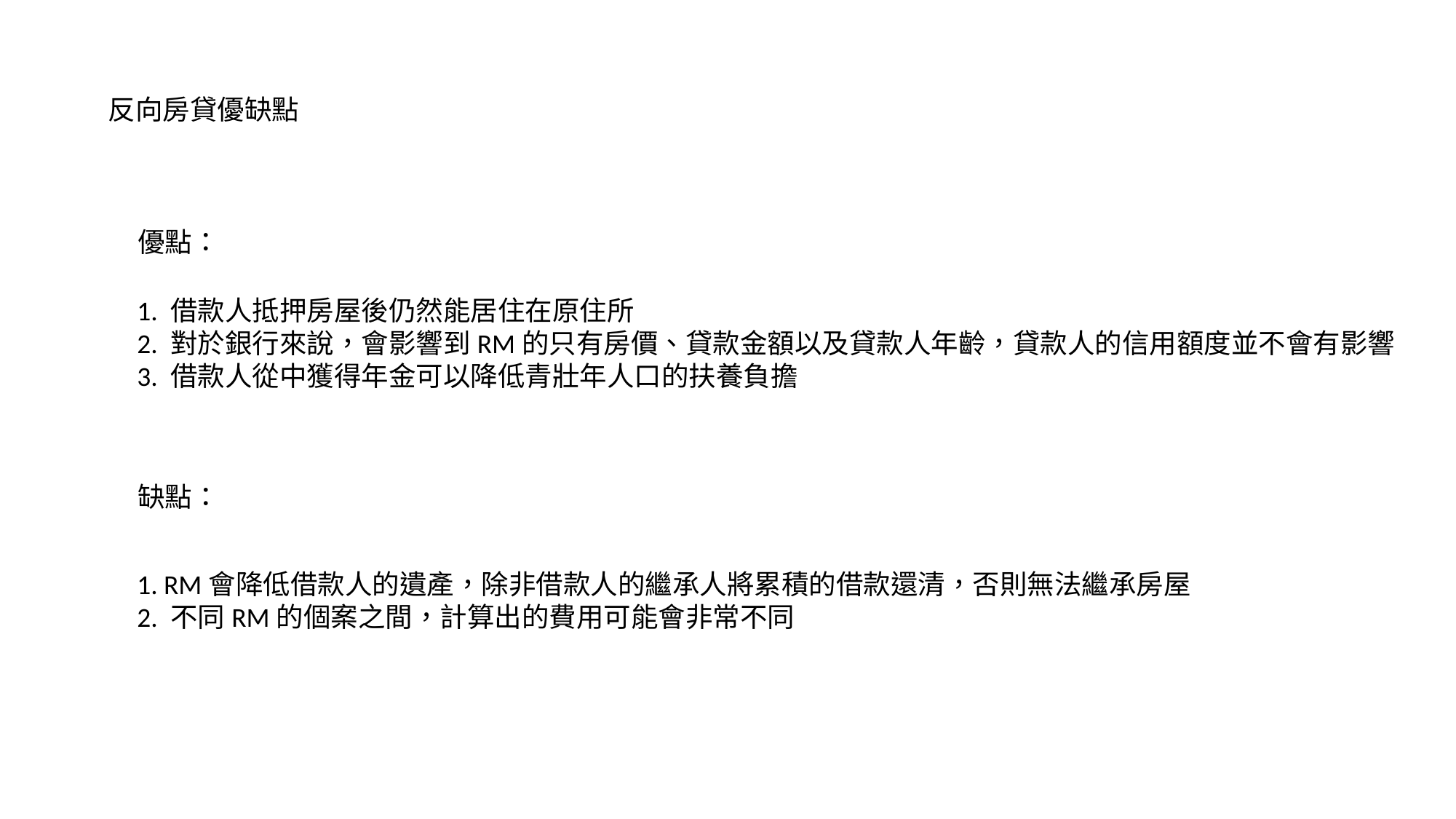

反向房貸優缺點
優點：
1. 借款人抵押房屋後仍然能居住在原住所
2. 對於銀行來說，會影響到RM的只有房價、貸款金額以及貸款人年齡，貸款人的信用額度並不會有影響
3. 借款人從中獲得年金可以降低青壯年人口的扶養負擔
缺點：
1. RM會降低借款人的遺產，除非借款人的繼承人將累積的借款還清，否則無法繼承房屋
2. 不同RM的個案之間，計算出的費用可能會非常不同